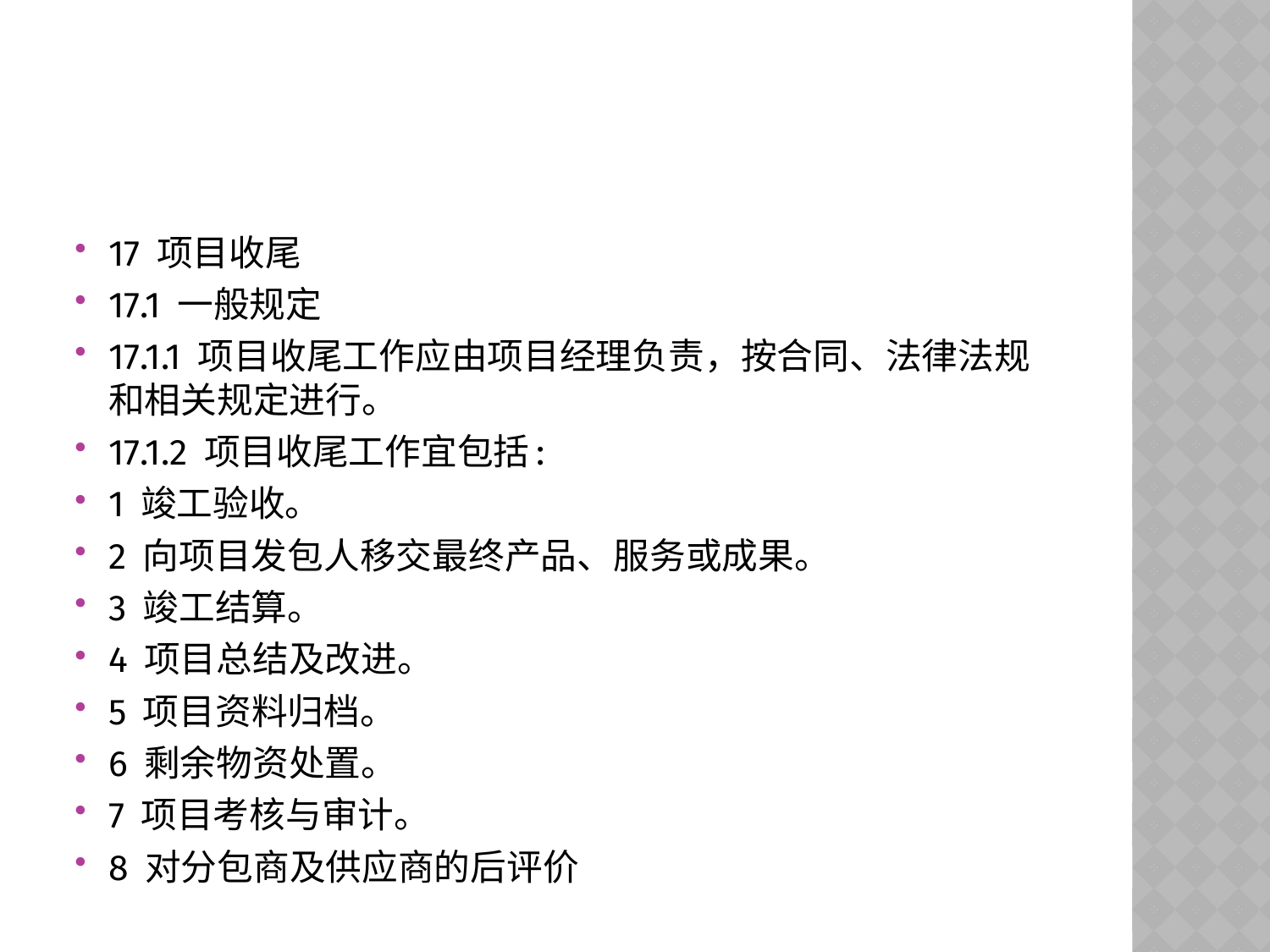

#
17 项目收尾
17.1 一般规定
17.1.1 项目收尾工作应由项目经理负责，按合同、法律法规和相关规定进行。
17.1.2 项目收尾工作宜包括:
1 竣工验收。
2 向项目发包人移交最终产品、服务或成果。
3 竣工结算。
4 项目总结及改进。
5 项目资料归档。
6 剩余物资处置。
7 项目考核与审计。
8 对分包商及供应商的后评价